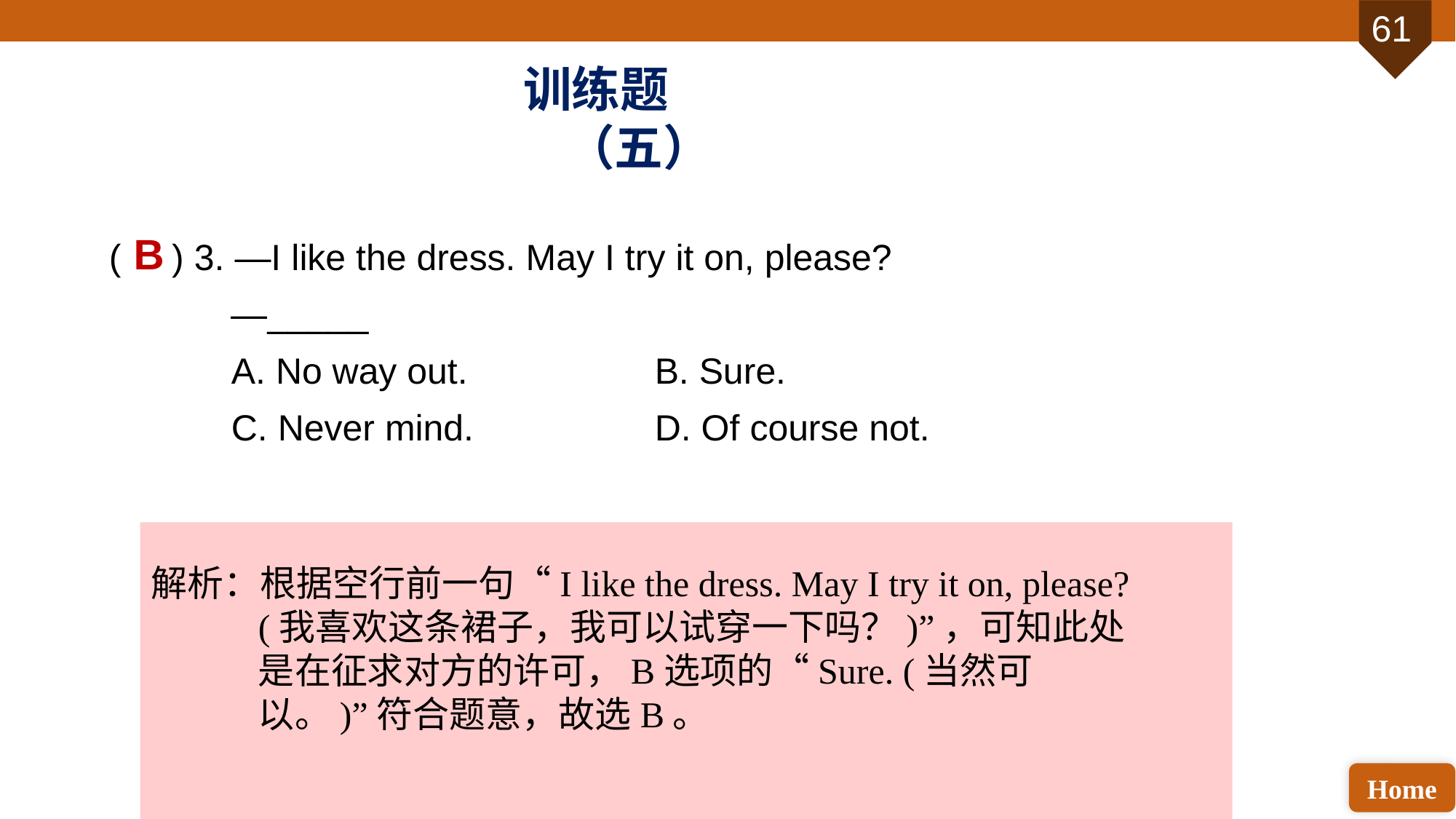

训练题（五）
(     ) 3. —I like the dress. May I try it on, please?
            —_____
            A. No way out. 		B. Sure.
            C. Never mind. 		D. Of course not.
B

解析：根据空行前一句“I like the dress. May I try it on, please? (我喜欢这条裙子，我可以试穿一下吗？)”，可知此处是在征求对方的许可，B选项的“Sure. (当然可以。)”符合题意，故选B。